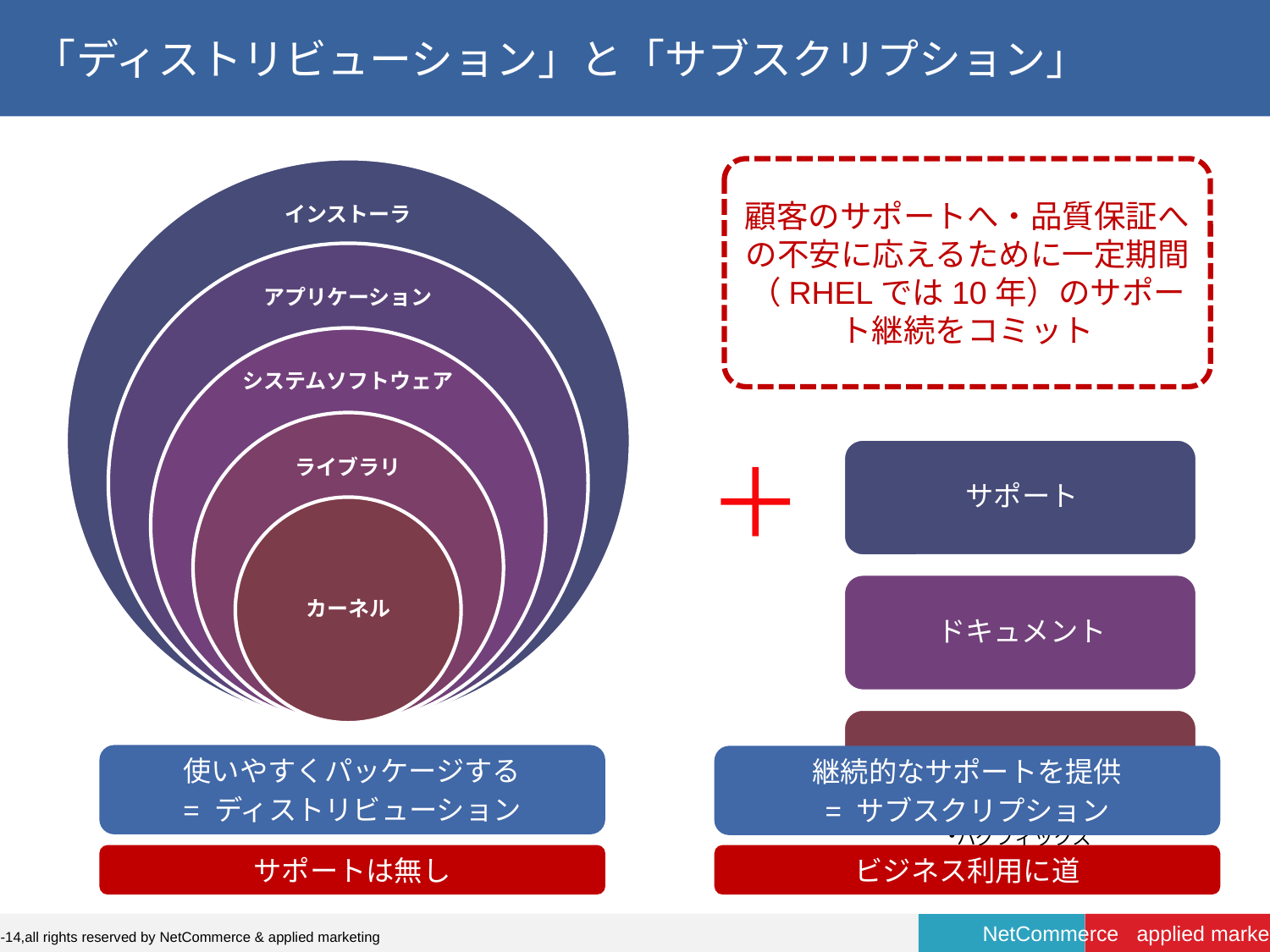

# 「ディストリビューション」と「サブスクリプション」
インストーラ
アプリケーション
システムソフトウェア
ライブラリ
カーネル
顧客のサポートへ・品質保証への不安に応えるために一定期間（RHELでは10年）のサポート継続をコミット
＋
サポート
ドキュメント
アップデート
バグフィックス
セキュリティパッチ
使いやすくパッケージする
= ディストリビューション
継続的なサポートを提供
= サブスクリプション
サポートは無し
ビジネス利用に道